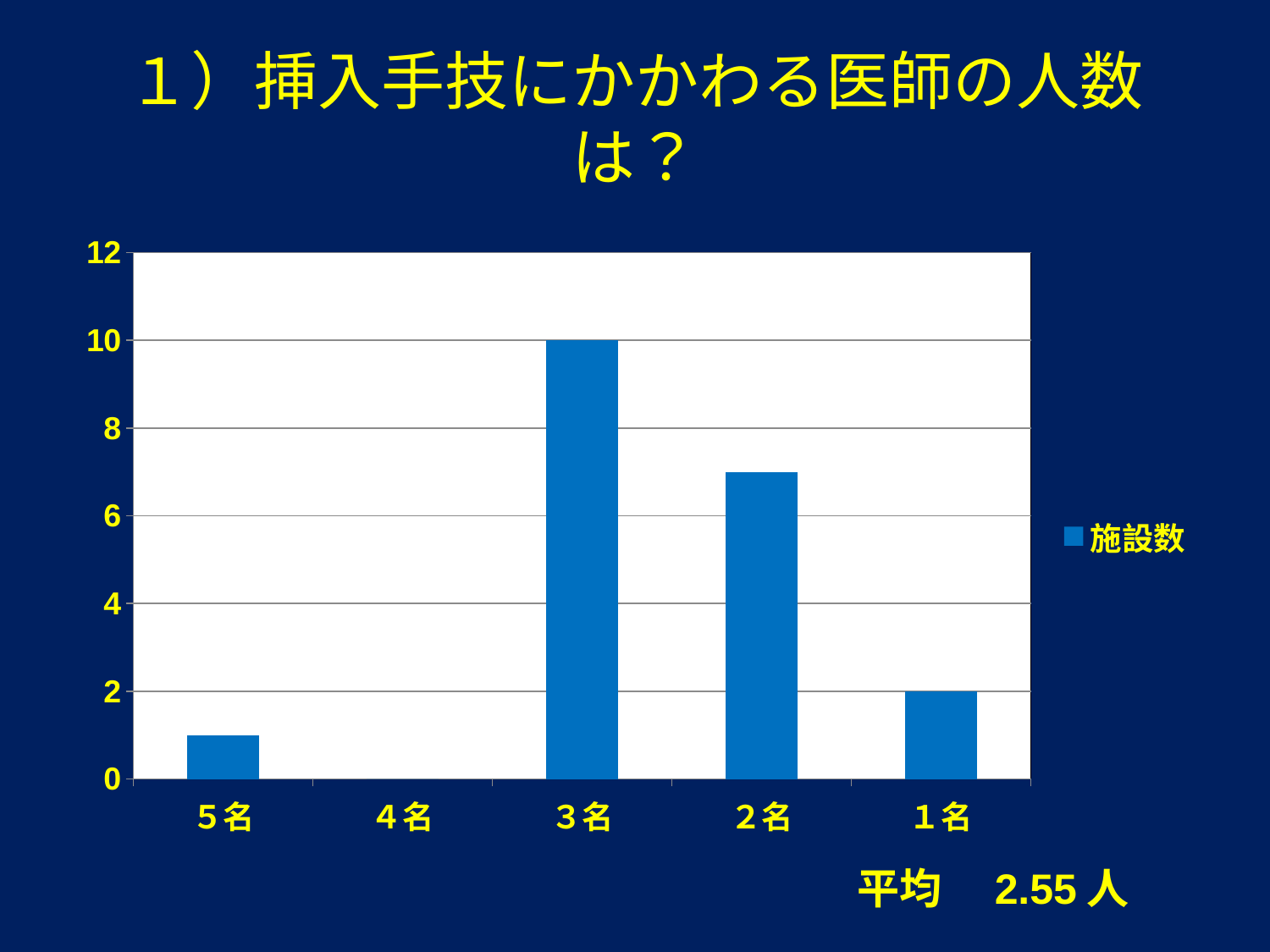

# １）挿入手技にかかわる医師の人数は？

### Chart

| Category | 施設数 |
|---|---|
| ５名 | 1.0 |
| ４名 | 0.0 |
| ３名 | 10.0 |
| ２名 | 7.0 |
| １名 | 2.0 |
平均　2.55人